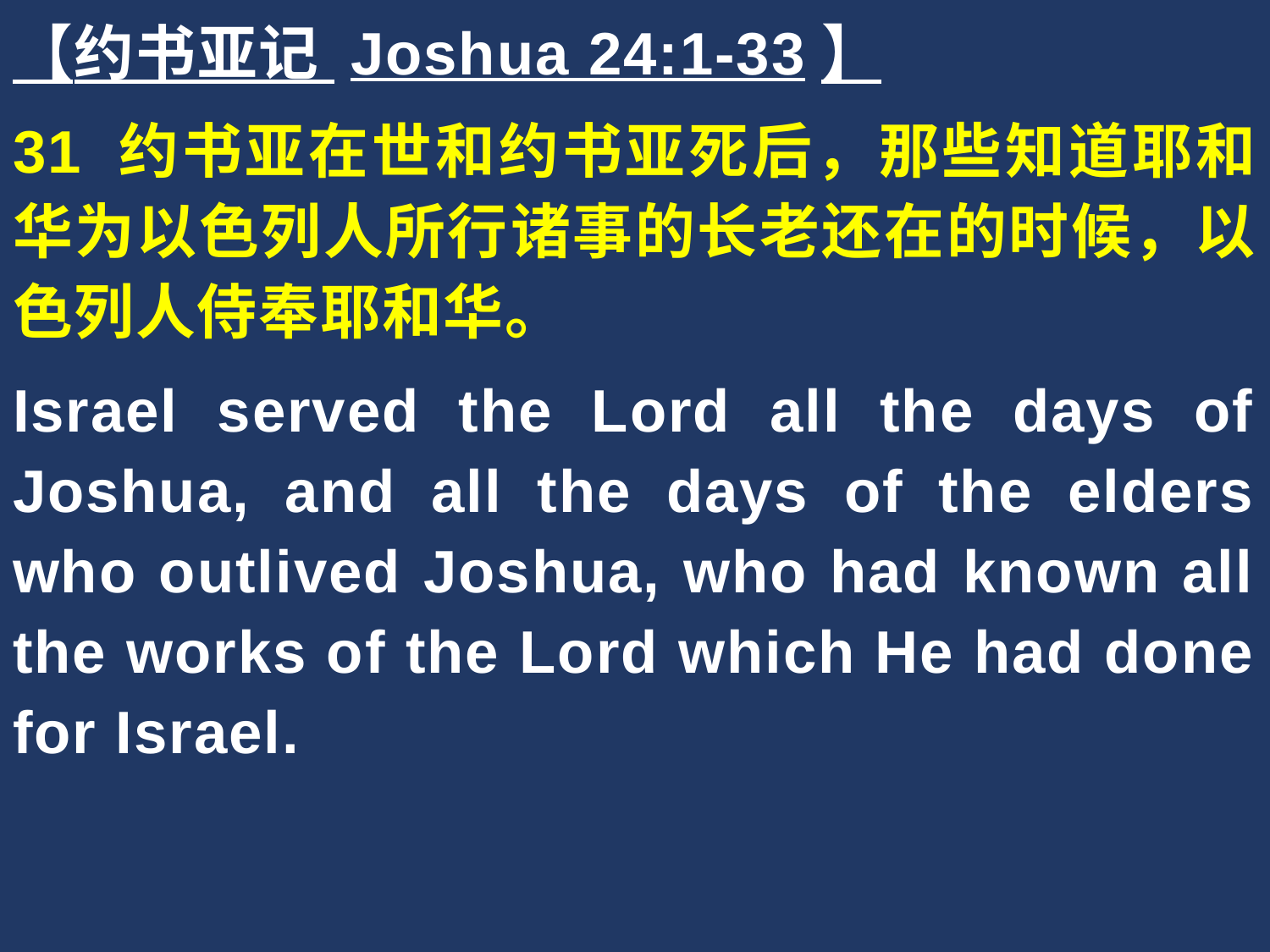

【约书亚记 Joshua 24:1-33】
31 约书亚在世和约书亚死后，那些知道耶和华为以色列人所行诸事的长老还在的时候，以色列人侍奉耶和华。
Israel served the Lord all the days of Joshua, and all the days of the elders who outlived Joshua, who had known all the works of the Lord which He had done for Israel.